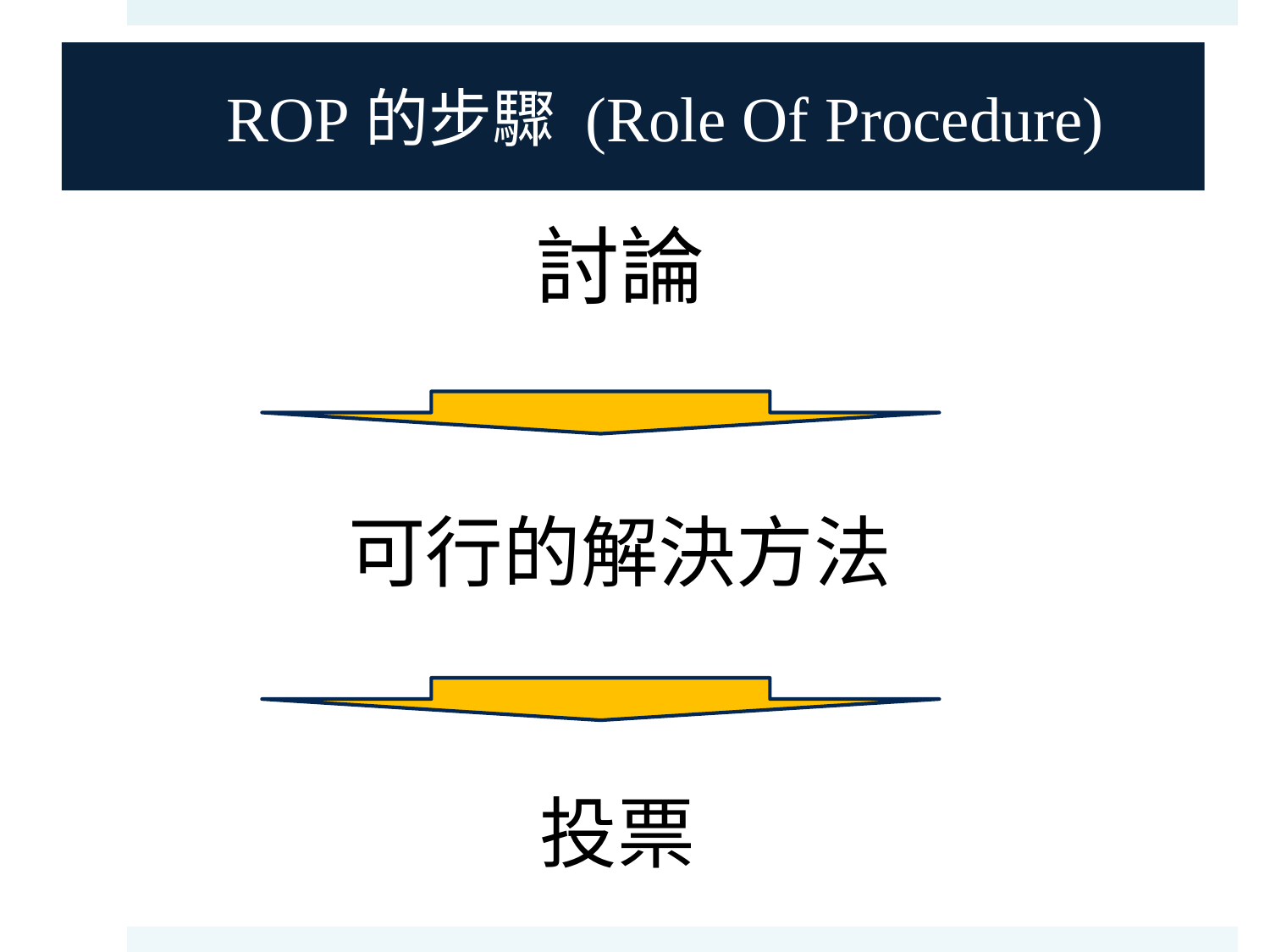

# ROP的步驟 (Role Of Procedure)
討論

可行的解決方法

投票